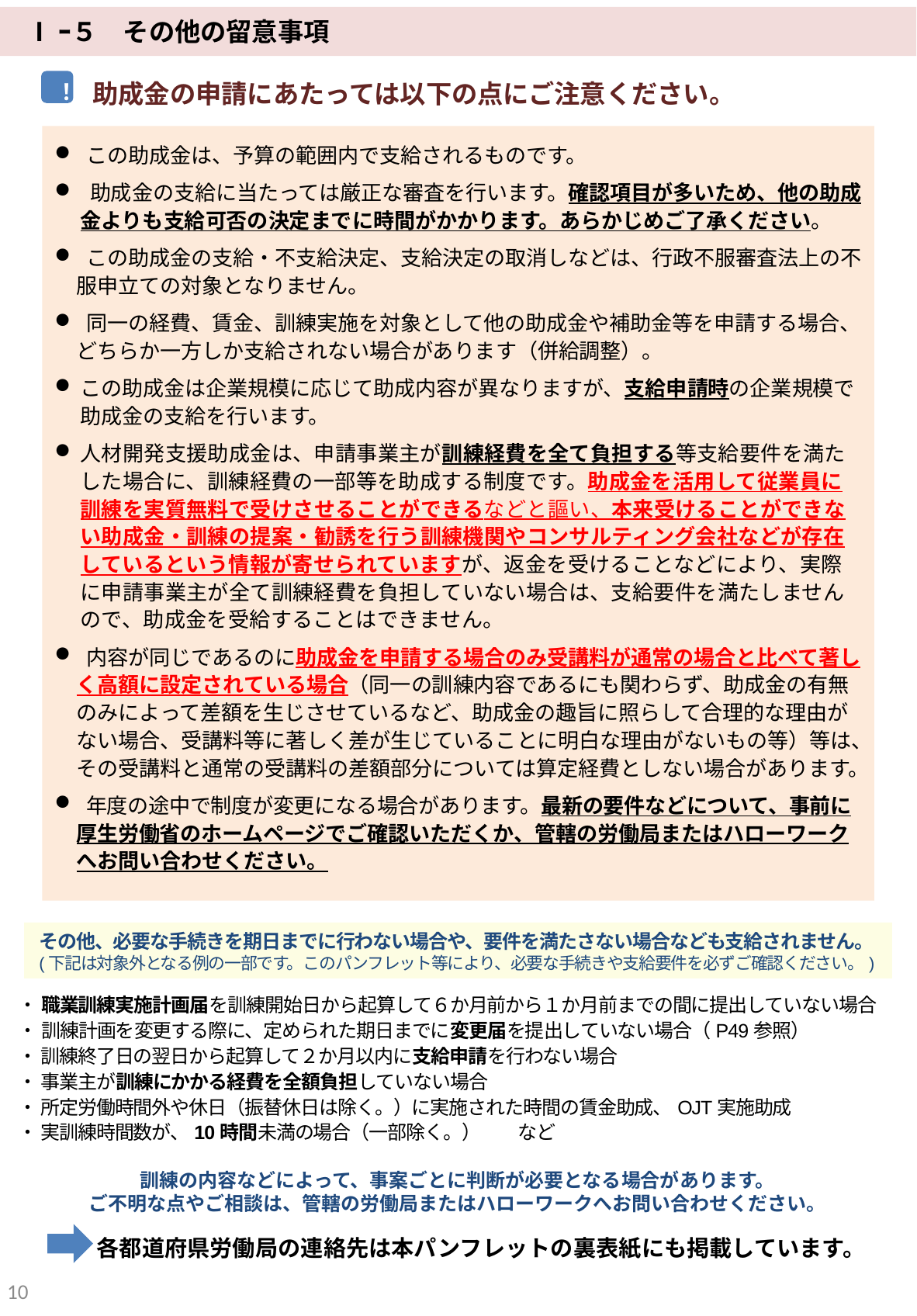

Ⅰｰ５　その他の留意事項
！
助成金の申請にあたっては以下の点にご注意ください。
 この助成金は、予算の範囲内で支給されるものです。
 助成金の支給に当たっては厳正な審査を行います。確認項目が多いため、他の助成金よりも支給可否の決定までに時間がかかります。あらかじめご了承ください。
 この助成金の支給・不支給決定、支給決定の取消しなどは、行政不服審査法上の不服申立ての対象となりません。
 同一の経費、賃金、訓練実施を対象として他の助成金や補助金等を申請する場合、どちらか一方しか支給されない場合があります（併給調整）。
この助成金は企業規模に応じて助成内容が異なりますが、支給申請時の企業規模で助成金の支給を行います。
人材開発支援助成金は、申請事業主が訓練経費を全て負担する等支給要件を満たした場合に、訓練経費の一部等を助成する制度です。助成金を活用して従業員に訓練を実質無料で受けさせることができるなどと謳い、本来受けることができない助成金・訓練の提案・勧誘を行う訓練機関やコンサルティング会社などが存在しているという情報が寄せられていますが、返金を受けることなどにより、実際に申請事業主が全て訓練経費を負担していない場合は、支給要件を満たしませんので、助成金を受給することはできません。
 内容が同じであるのに助成金を申請する場合のみ受講料が通常の場合と比べて著しく高額に設定されている場合（同一の訓練内容であるにも関わらず、助成金の有無のみによって差額を生じさせているなど、助成金の趣旨に照らして合理的な理由がない場合、受講料等に著しく差が生じていることに明白な理由がないもの等）等は、その受講料と通常の受講料の差額部分については算定経費としない場合があります。
 年度の途中で制度が変更になる場合があります。最新の要件などについて、事前に厚生労働省のホームページでご確認いただくか、管轄の労働局またはハローワークへお問い合わせください。

その他、必要な手続きを期日までに行わない場合や、要件を満たさない場合なども支給されません。
(下記は対象外となる例の一部です。このパンフレット等により、必要な手続きや支給要件を必ずご確認ください。)
・ 職業訓練実施計画届を訓練開始日から起算して６か月前から１か月前までの間に提出していない場合
・ 訓練計画を変更する際に、定められた期日までに変更届を提出していない場合（P49参照）
・ 訓練終了日の翌日から起算して２か月以内に支給申請を行わない場合
・ 事業主が訓練にかかる経費を全額負担していない場合
・ 所定労働時間外や休日（振替休日は除く。）に実施された時間の賃金助成、OJT実施助成
・ 実訓練時間数が、10時間未満の場合（一部除く。）　　など
訓練の内容などによって、事案ごとに判断が必要となる場合があります。
ご不明な点やご相談は、管轄の労働局またはハローワークへお問い合わせください。

各都道府県労働局の連絡先は本パンフレットの裏表紙にも掲載しています。
10